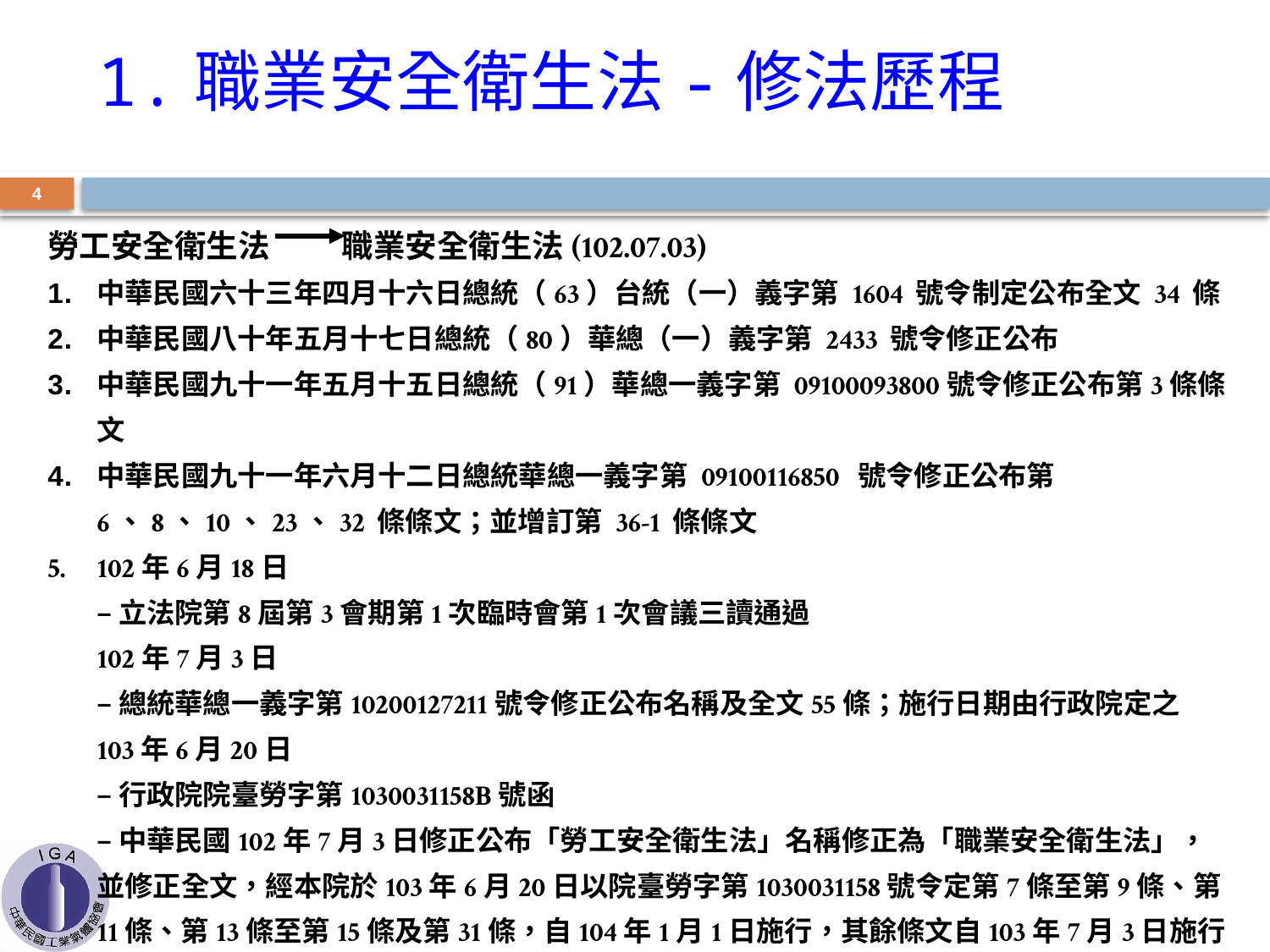

1.職業安全衛生法-修法歷程
4
勞工安全衛生法          職業安全衛生法(102.07.03)
中華民國六十三年四月十六日總統（63）台統（一）義字第 1604 號令制定公布全文 34 條
中華民國八十年五月十七日總統（80）華總（一）義字第 2433 號令修正公布
中華民國九十一年五月十五日總統（91）華總一義字第 09100093800號令修正公布第3條條文
中華民國九十一年六月十二日總統華總一義字第 09100116850  號令修正公布第 6、8、10、23、32 條條文；並增訂第 36-1 條條文
102年6月18日
–立法院第8屆第3會期第1次臨時會第1次會議三讀通過
102年7月3日
–總統華總一義字第10200127211號令修正公布名稱及全文55條；施行日期由行政院定之
103年6月20日
–行政院院臺勞字第1030031158B號函
–中華民國102年7月3日修正公布「勞工安全衛生法」名稱修正為「職業安全衛生法」，並修正全文，經本院於103年6月20日以院臺勞字第1030031158號令定第7條至第9條、第11條、第13條至第15條及第31條，自104年1月1日施行，其餘條文自103年7月3日施行